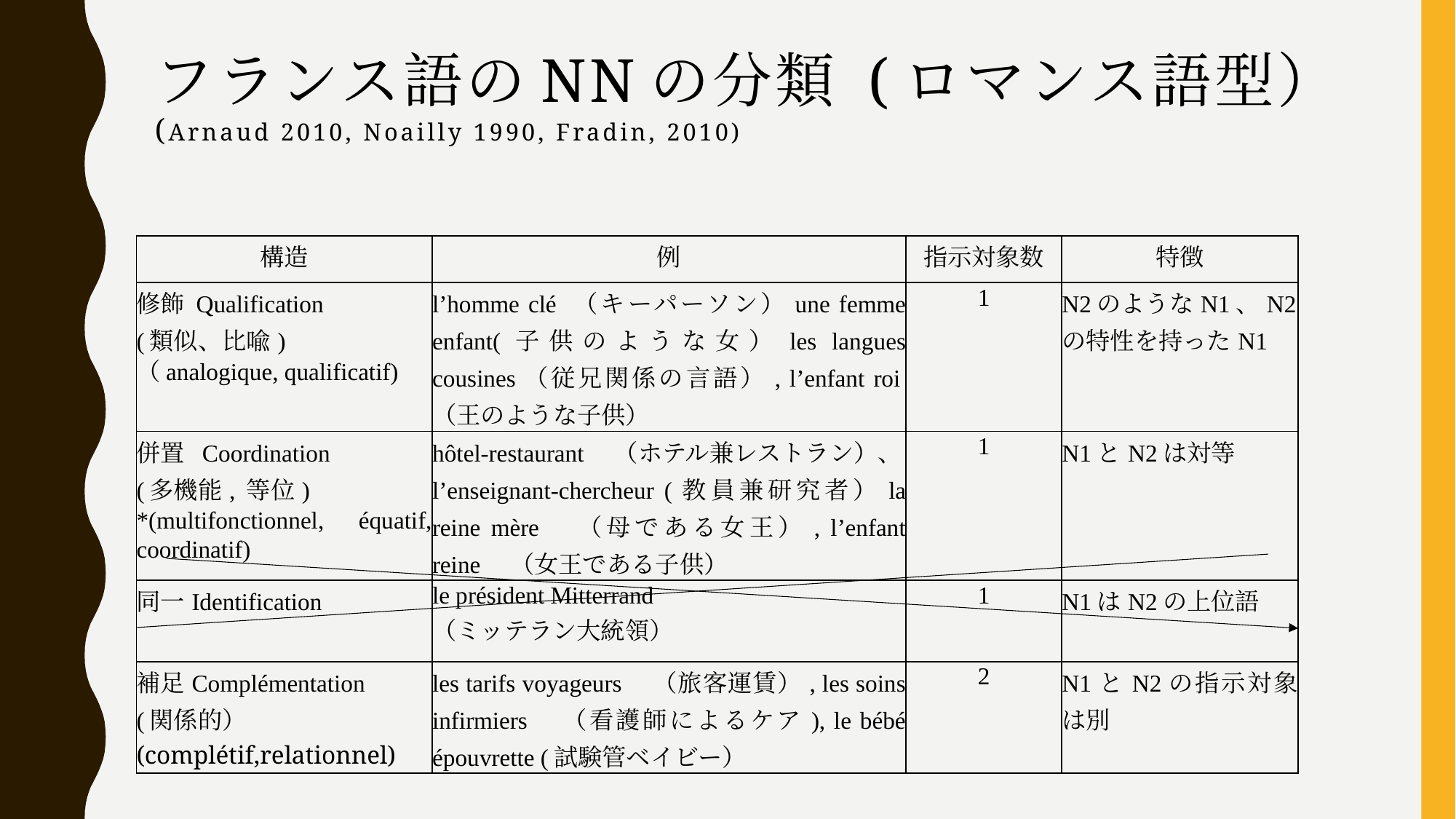

# フランス語のNNの分類 (ロマンス語型） (Arnaud 2010, Noailly 1990, Fradin, 2010)
| 構造 | 例 | 指示対象数 | 特徴 |
| --- | --- | --- | --- |
| 修飾 Qualification (類似、比喩) （analogique, qualificatif) | l’homme clé （キーパーソン）une femme enfant(子供のような女）les langues cousines（従兄関係の言語）, l’enfant roi（王のような子供） | 1 | N2のようなN1、N2の特性を持ったN1 |
| 併置 Coordination (多機能, 等位) \*(multifonctionnel, équatif, coordinatif) | hôtel-restaurant　（ホテル兼レストラン）、l’enseignant-chercheur (教員兼研究者）la reine mère　（母である女王）, l’enfant reine　（女王である子供） | 1 | N1とN2は対等 |
| 同一Identification | le président Mitterrand （ミッテラン大統領） | 1 | N1はN2の上位語 |
| 補足Complémentation (関係的） (complétif,relationnel) | les tarifs voyageurs　（旅客運賃）, les soins infirmiers　（看護師によるケア), le bébé épouvrette (試験管ベイビー） | 2 | N1とN2の指示対象は別 |